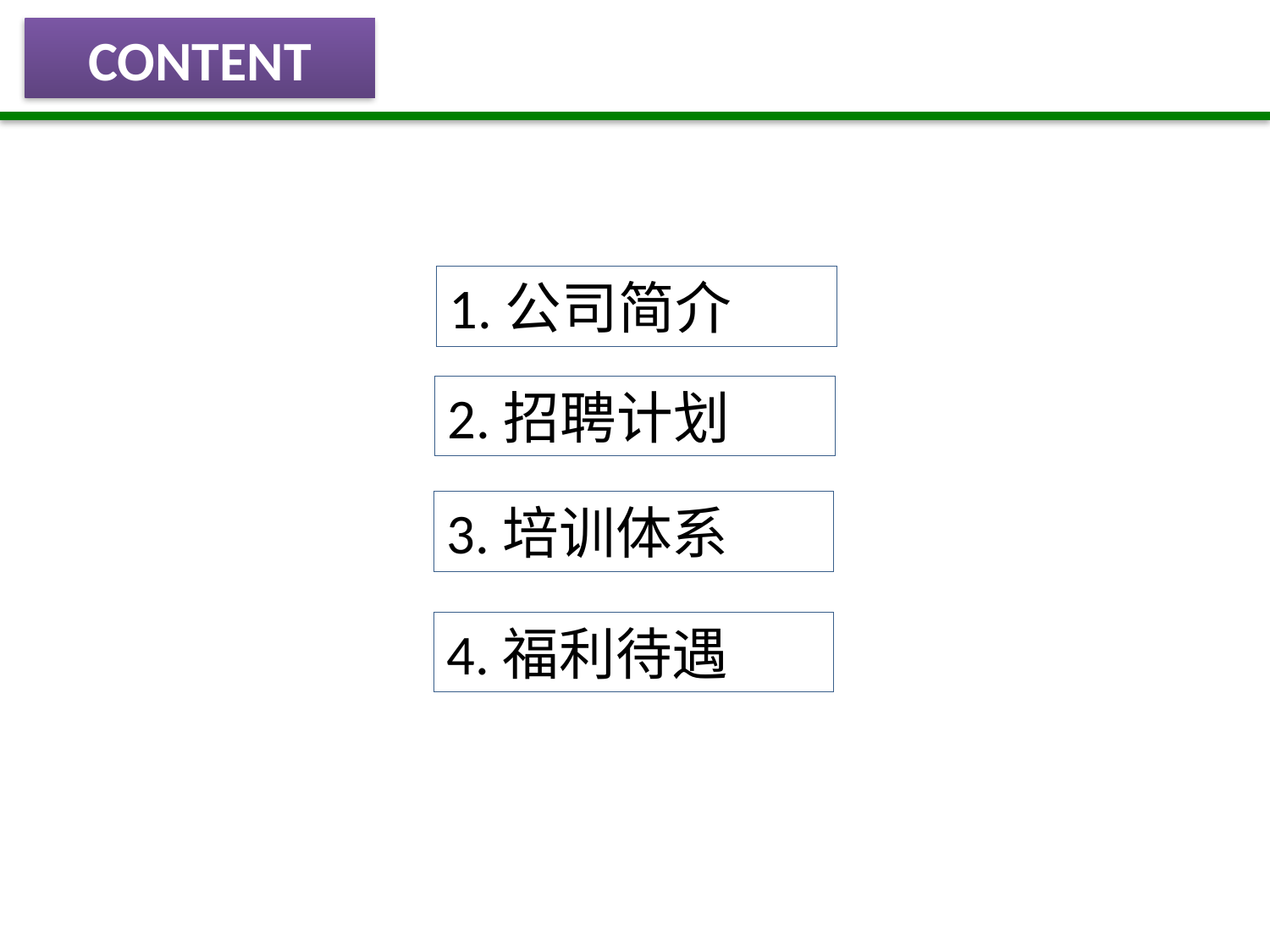

# CONTENT
1.公司简介
2.招聘计划
3.培训体系
4.福利待遇
2